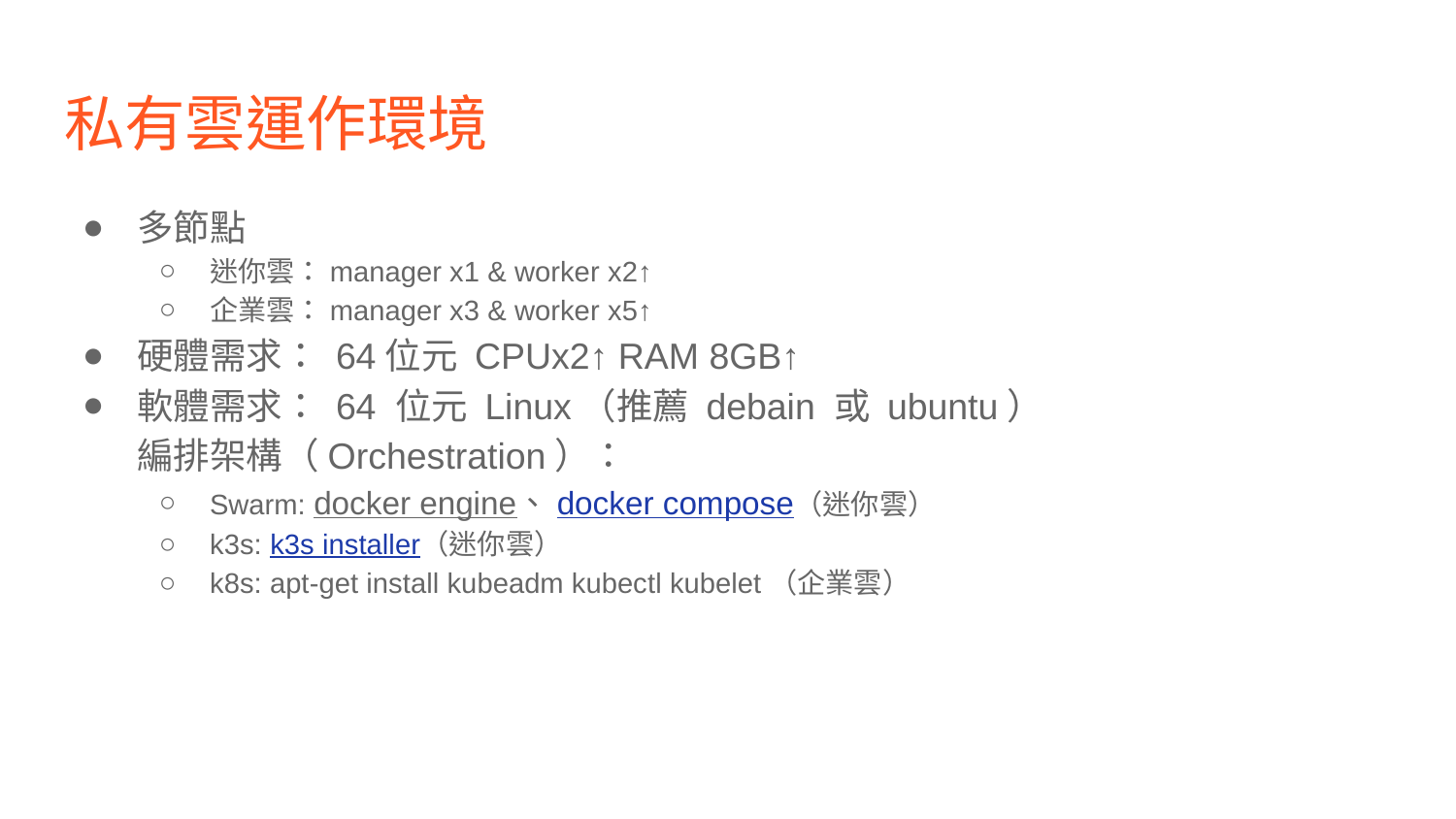

# 私有雲運作環境
多節點
迷你雲：manager x1 & worker x2↑
企業雲：manager x3 & worker x5↑
硬體需求： 64位元 CPUx2↑ RAM 8GB↑
軟體需求： 64 位元 Linux（推薦 debain 或 ubuntu）
編排架構（Orchestration）：
Swarm: docker engine、docker compose（迷你雲）
k3s: k3s installer（迷你雲）
k8s: apt-get install kubeadm kubectl kubelet（企業雲）